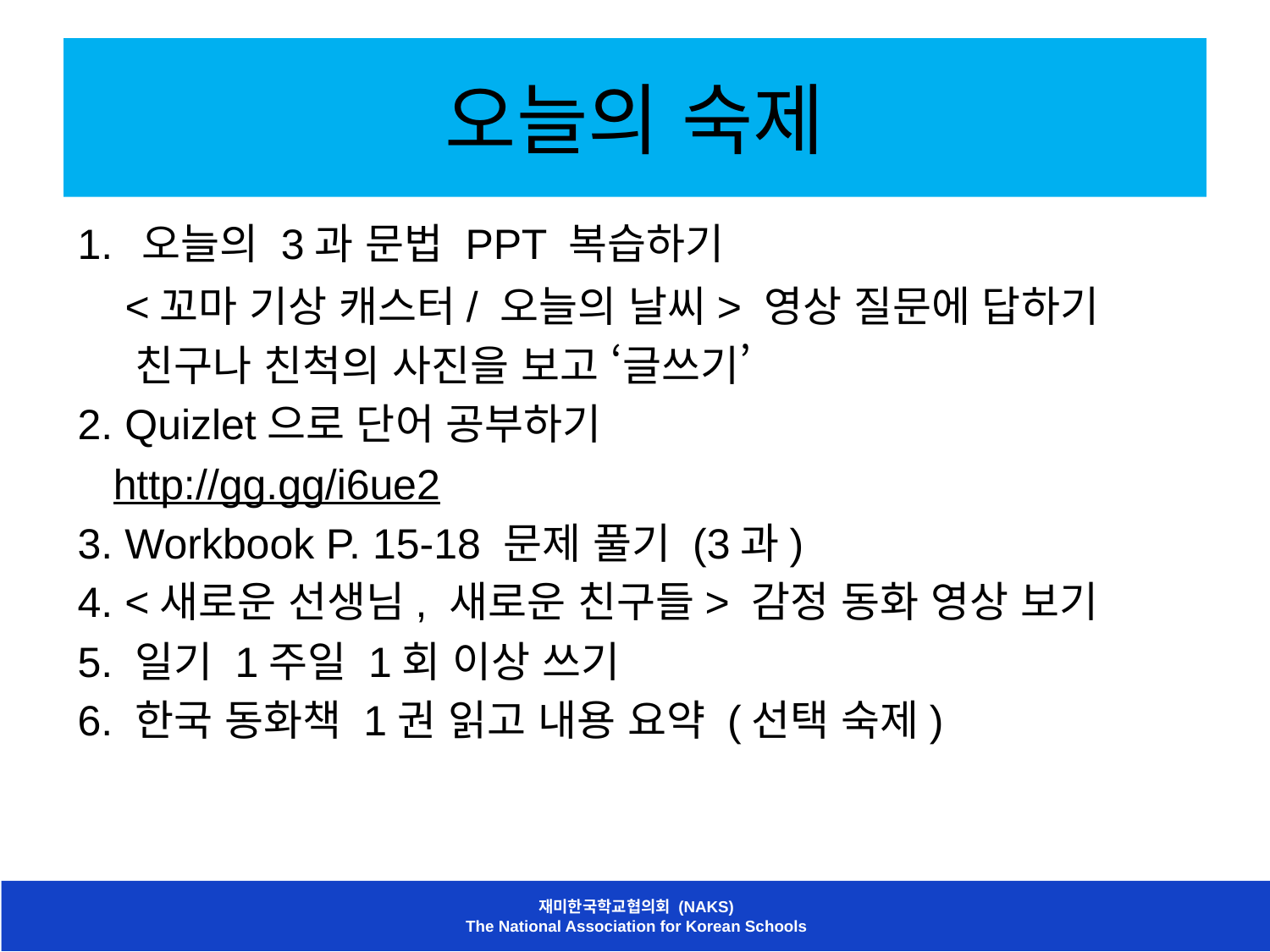

# 오늘의 숙제
1. 오늘의 3과 문법 PPT 복습하기
    <꼬마 기상 캐스터/ 오늘의 날씨> 영상 질문에 답하기
    친구나 친척의 사진을 보고 ‘글쓰기’
2. Quizlet으로 단어 공부하기
   http://gg.gg/i6ue2
3. Workbook P. 15-18 문제 풀기 (3과)
4. <새로운 선생님, 새로운 친구들> 감정 동화 영상 보기
5. 일기 1주일 1회 이상 쓰기
6. 한국 동화책 1권 읽고 내용 요약 (선택 숙제)

재미한국학교협의회 (NAKS)
The National Association for Korean Schools